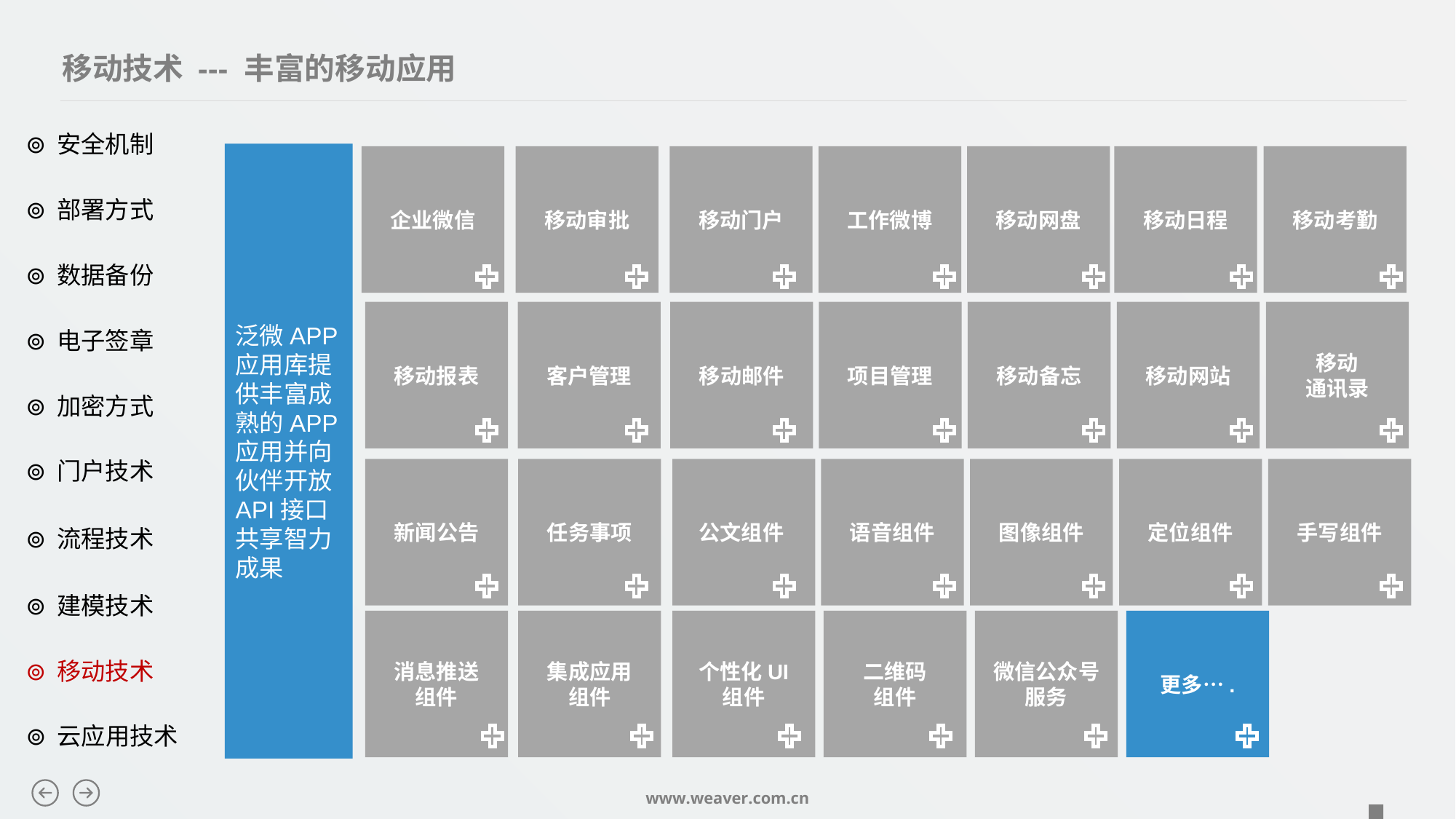

移动技术 --- 丰富的移动应用
⊚ 安全机制
泛微APP应用库提供丰富成熟的APP应用并向伙伴开放API接口共享智力成果
企业微信
移动审批
移动门户
工作微博
移动网盘
移动日程
移动考勤

移动报表
客户管理
移动邮件
项目管理
移动备忘
移动网站
移动
通讯录

新闻公告
任务事项
公文组件
语音组件
图像组件
定位组件
手写组件

消息推送
组件
集成应用
组件
个性化UI
组件
二维码
组件
微信公众号服务
更多….

⊚ 部署方式
⊚ 数据备份
⊚ 电子签章
⊚ 加密方式
⊚ 门户技术
⊚ 流程技术
⊚ 建模技术
⊚ 移动技术
⊚ 云应用技术